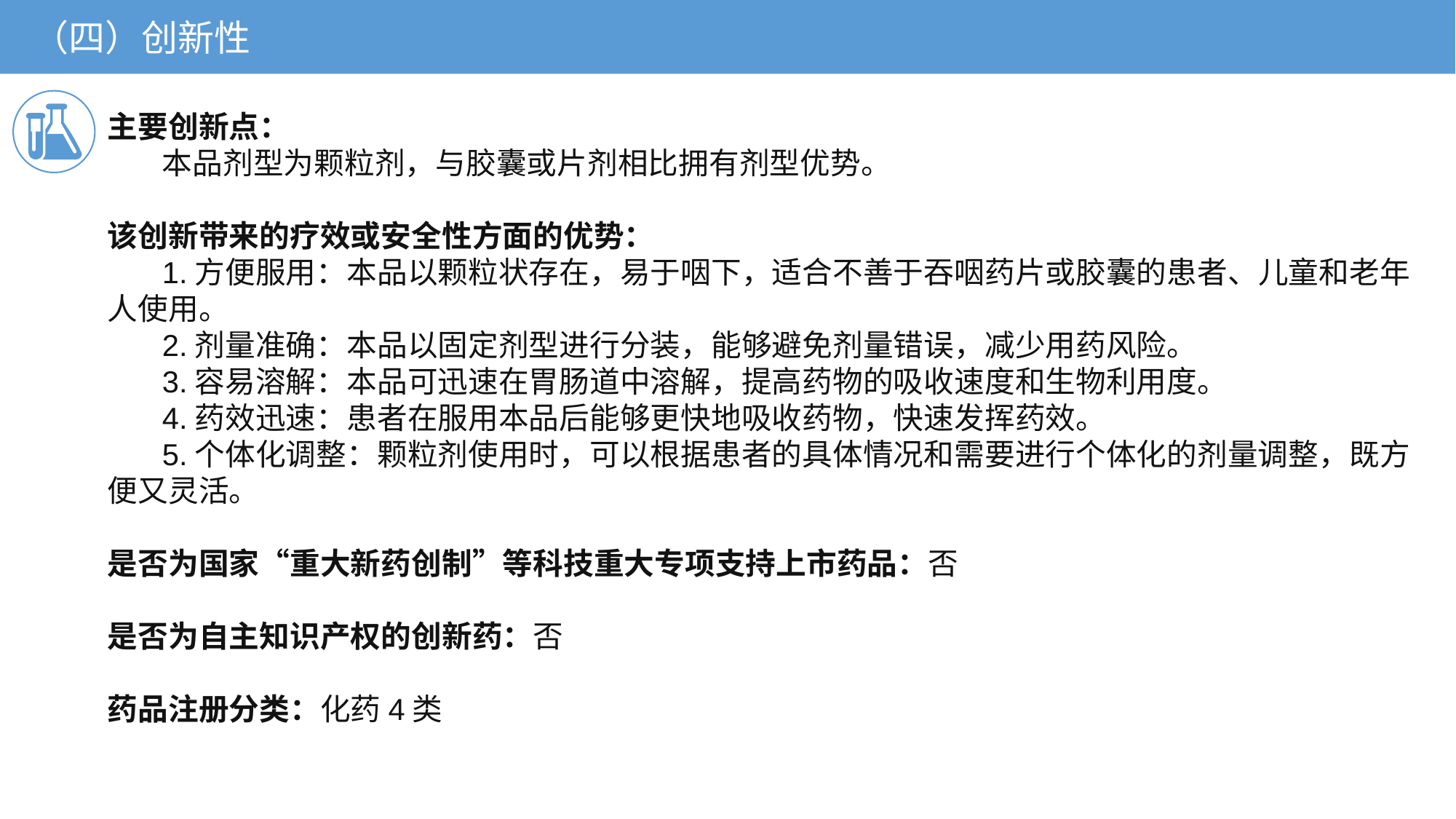

（四）创新性

主要创新点：
本品剂型为颗粒剂，与胶囊或片剂相比拥有剂型优势。

该创新带来的疗效或安全性方面的优势：
1.方便服用：本品以颗粒状存在，易于咽下，适合不善于吞咽药片或胶囊的患者、儿童和老年人使用。
2.剂量准确：本品以固定剂型进行分装，能够避免剂量错误，减少用药风险。
3.容易溶解：本品可迅速在胃肠道中溶解，提高药物的吸收速度和生物利用度。
4.药效迅速：患者在服用本品后能够更快地吸收药物，快速发挥药效。
5.个体化调整：颗粒剂使用时，可以根据患者的具体情况和需要进行个体化的剂量调整，既方便又灵活。

是否为国家“重大新药创制”等科技重大专项支持上市药品：否

是否为自主知识产权的创新药：否

药品注册分类：化药4类